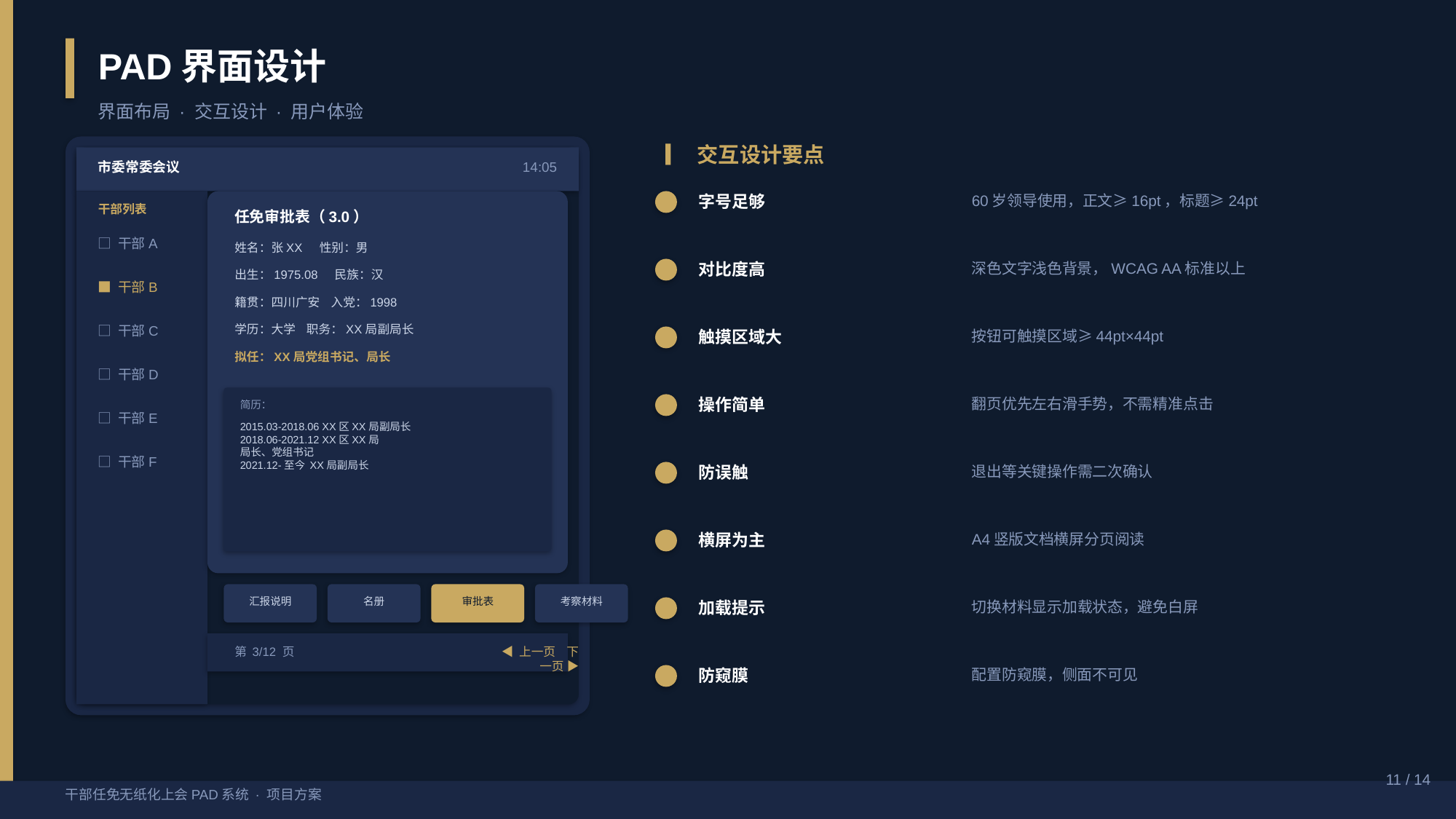

PAD界面设计
界面布局 · 交互设计 · 用户体验

▎ 交互设计要点

市委常委会议
14:05
字号足够
60岁领导使用，正文≥16pt，标题≥24pt

干部列表
任免审批表（3.0）
□ 干部A
姓名：张XX    性别：男
对比度高
深色文字浅色背景，WCAG AA标准以上

出生：1975.08    民族：汉
■ 干部B
籍贯：四川广安    入党：1998
□ 干部C
学历：大学    职务：XX局副局长
触摸区域大
按钮可触摸区域≥44pt×44pt

拟任：XX局党组书记、局长
□ 干部D

操作简单
翻页优先左右滑手势，不需精准点击
简历：

□ 干部E
2015.03-2018.06 XX区XX局副局长
2018.06-2021.12 XX区XX局
局长、党组书记
2021.12-至今 XX局副局长
□ 干部F
防误触
退出等关键操作需二次确认

横屏为主
A4竖版文档横屏分页阅读

汇报说明
名册
审批表
考察材料
加载提示
切换材料显示加载状态，避免白屏

第 3/12 页
◀ 上一页    下一页 ▶
防窥膜
配置防窥膜，侧面不可见

11 / 14

干部任免无纸化上会PAD系统 · 项目方案